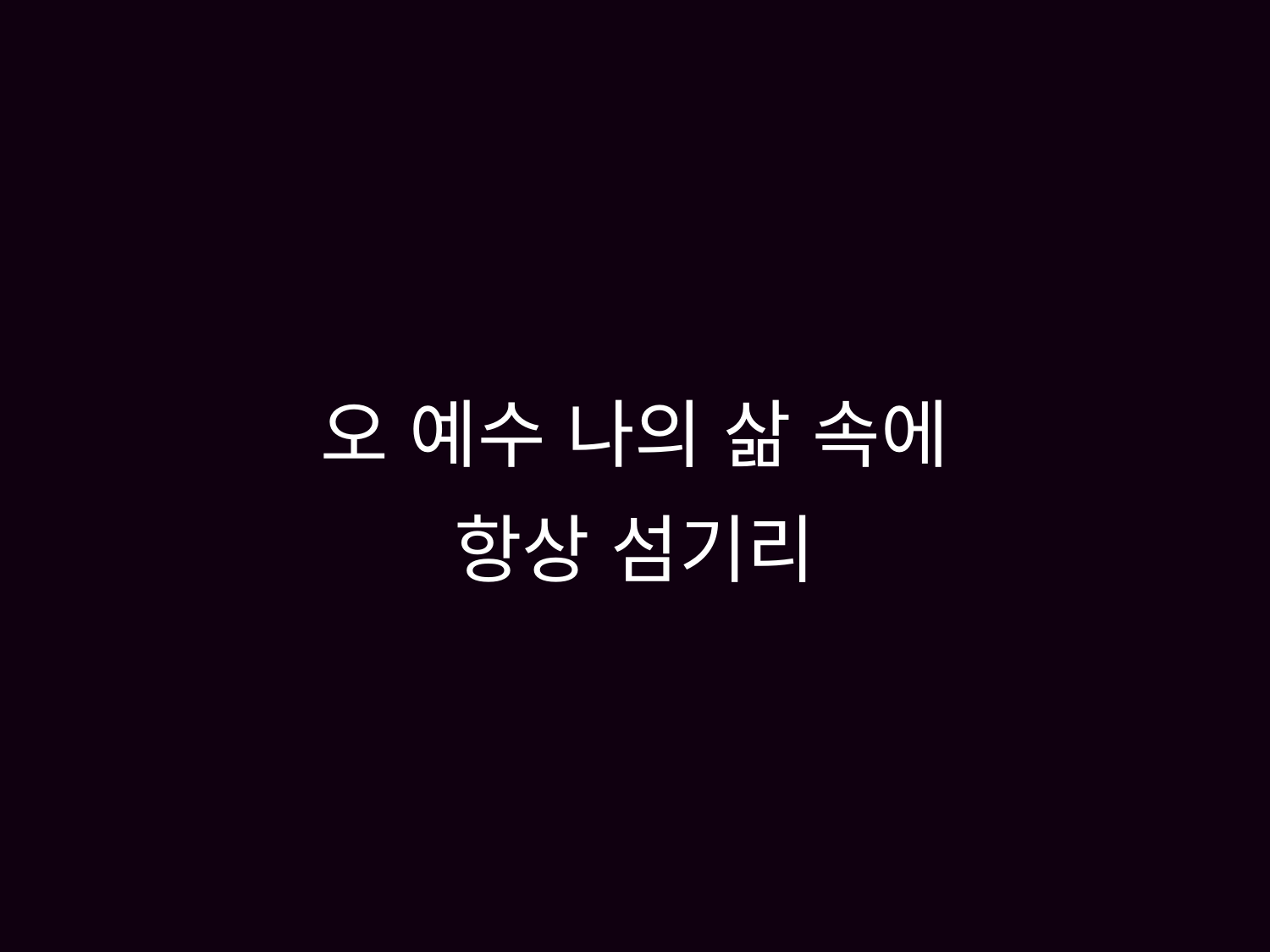

# 오 예수 나의 삶 속에 항상 섬기리